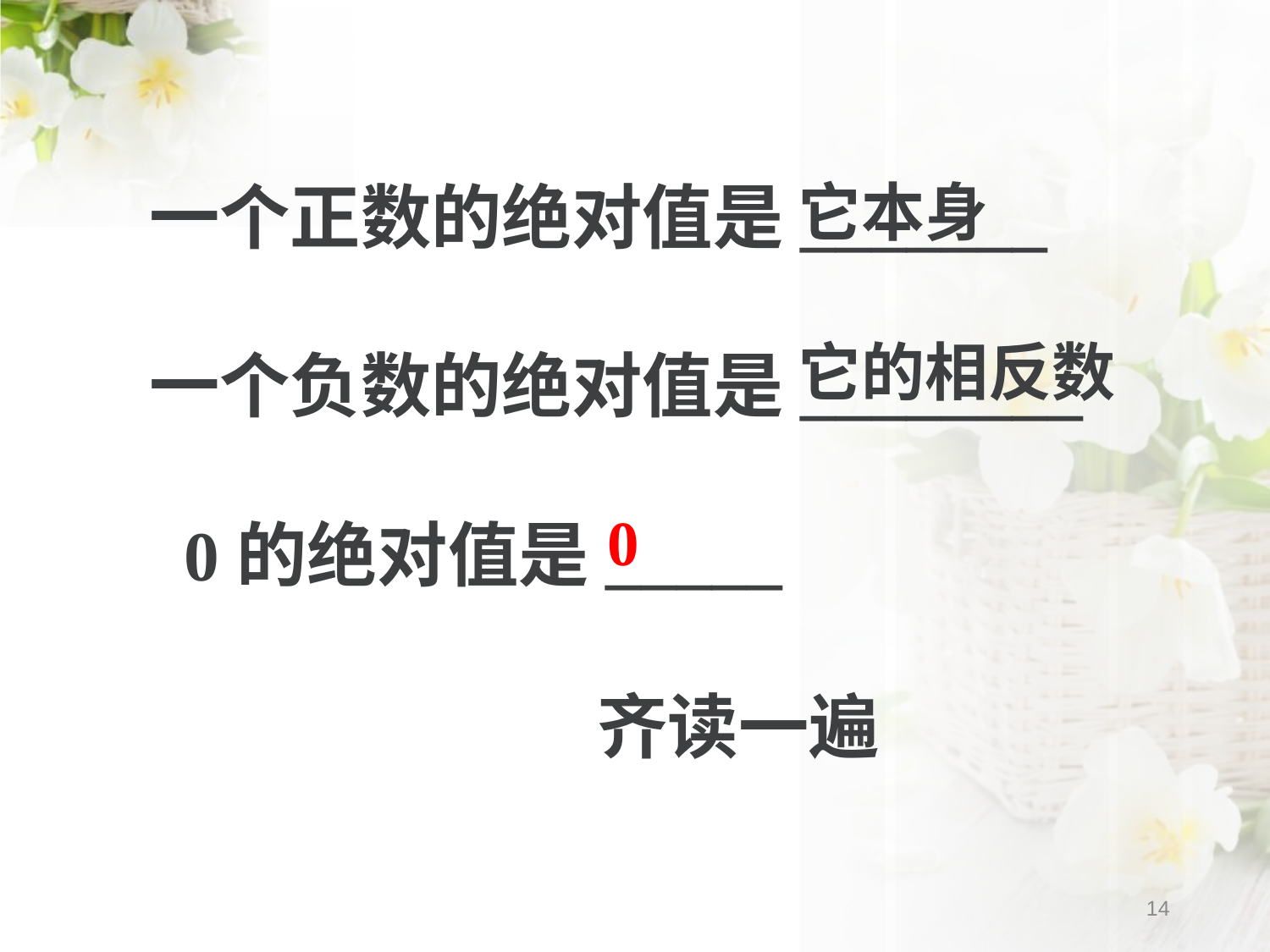

一个正数的绝对值是_______

一个负数的绝对值是________

  0的绝对值是_____

它本身
它的相反数
0
齐读一遍
14